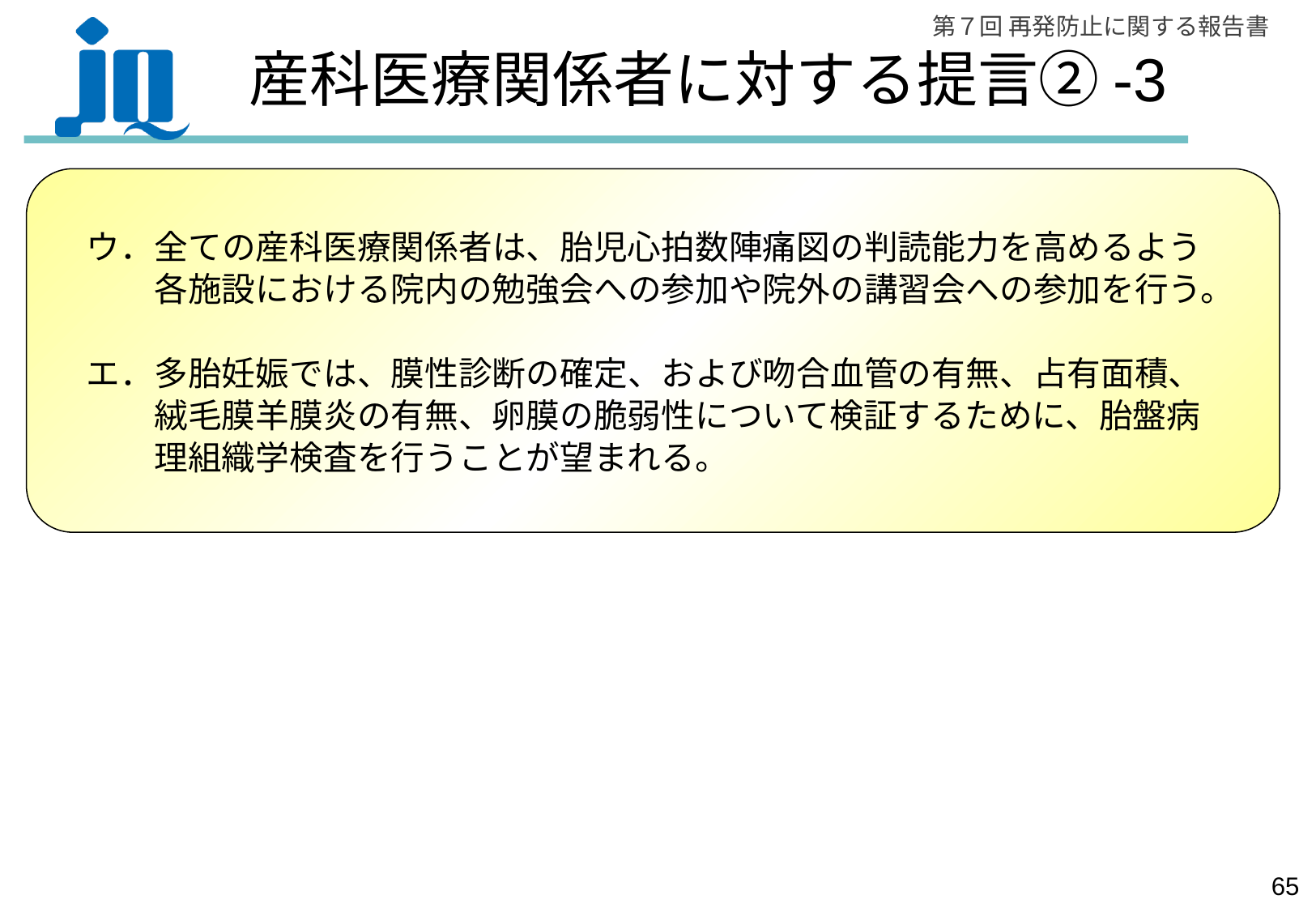

# 産科医療関係者に対する提言②-3
　ウ．全ての産科医療関係者は、胎児心拍数陣痛図の判読能力を高めるよう
　　　各施設における院内の勉強会への参加や院外の講習会への参加を行う。

　エ．多胎妊娠では、膜性診断の確定、および吻合血管の有無、占有面積、
　　　絨毛膜羊膜炎の有無、卵膜の脆弱性について検証するために、胎盤病
　　　理組織学検査を行うことが望まれる。
65